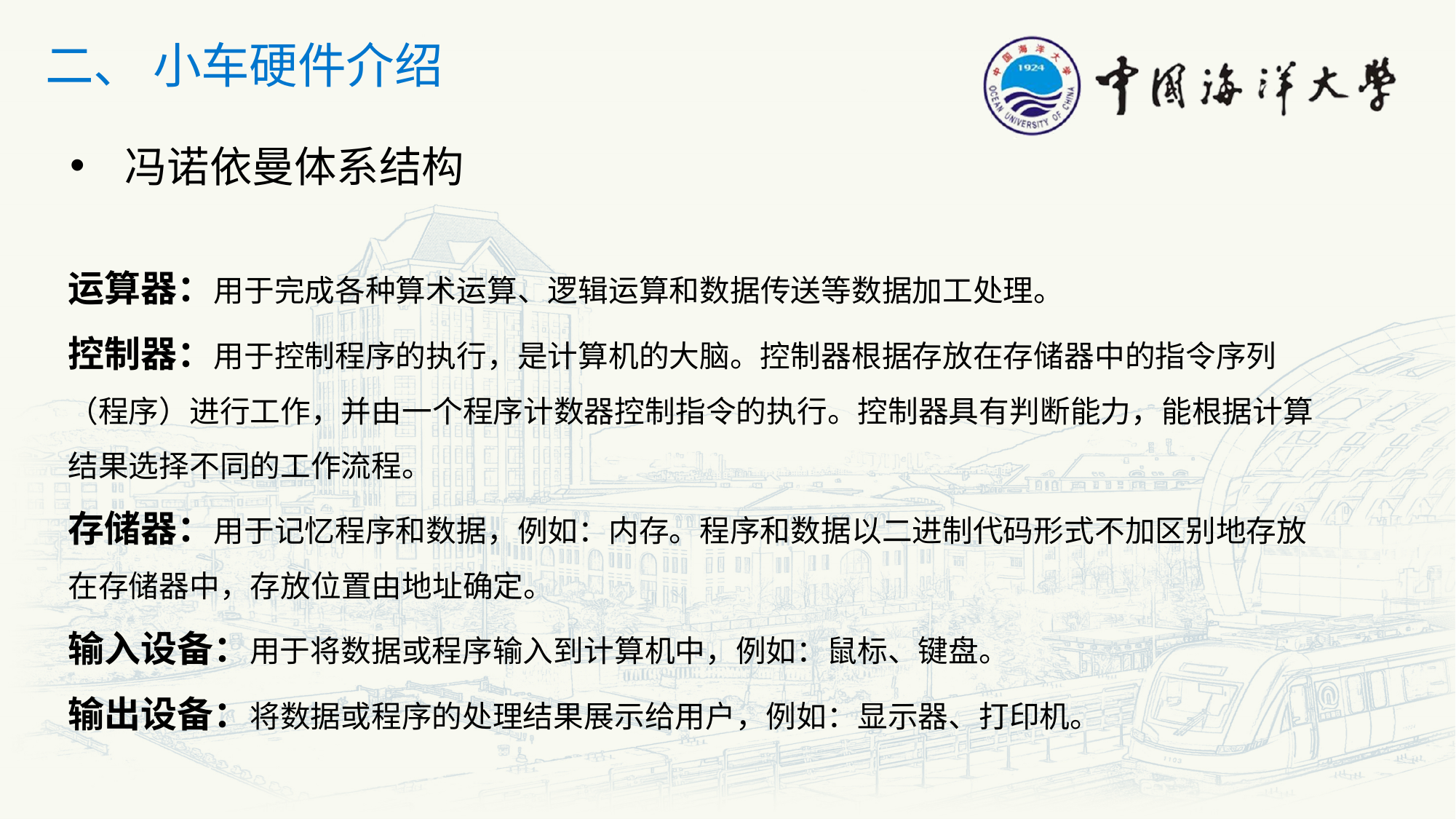

二、 小车硬件介绍
冯诺依曼体系结构
运算器：用于完成各种算术运算、逻辑运算和数据传送等数据加工处理。
控制器：用于控制程序的执行，是计算机的大脑。控制器根据存放在存储器中的指令序列（程序）进行工作，并由一个程序计数器控制指令的执行。控制器具有判断能力，能根据计算结果选择不同的工作流程。
存储器：用于记忆程序和数据，例如：内存。程序和数据以二进制代码形式不加区别地存放在存储器中，存放位置由地址确定。
输入设备：用于将数据或程序输入到计算机中，例如：鼠标、键盘。
输出设备：将数据或程序的处理结果展示给用户，例如：显示器、打印机。